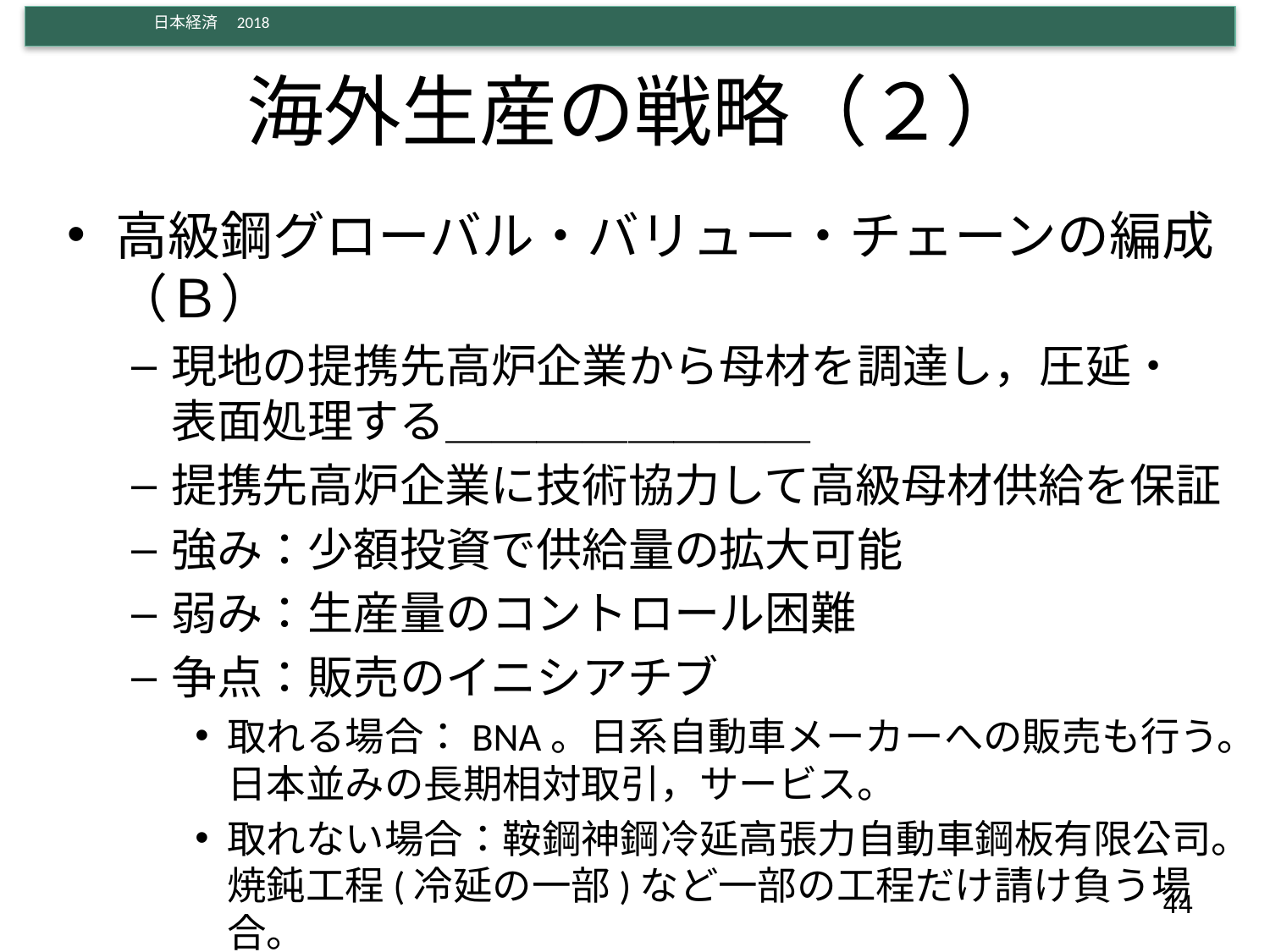

# 海外生産の戦略（２）
高級鋼グローバル・バリュー・チェーンの編成（Ｂ）
現地の提携先高炉企業から母材を調達し，圧延・表面処理する＿＿＿＿＿＿＿＿
提携先高炉企業に技術協力して高級母材供給を保証
強み：少額投資で供給量の拡大可能
弱み：生産量のコントロール困難
争点：販売のイニシアチブ
取れる場合：BNA。日系自動車メーカーへの販売も行う。日本並みの長期相対取引，サービス。
取れない場合：鞍鋼神鋼冷延高張力自動車鋼板有限公司。焼鈍工程(冷延の一部)など一部の工程だけ請け負う場合。

44